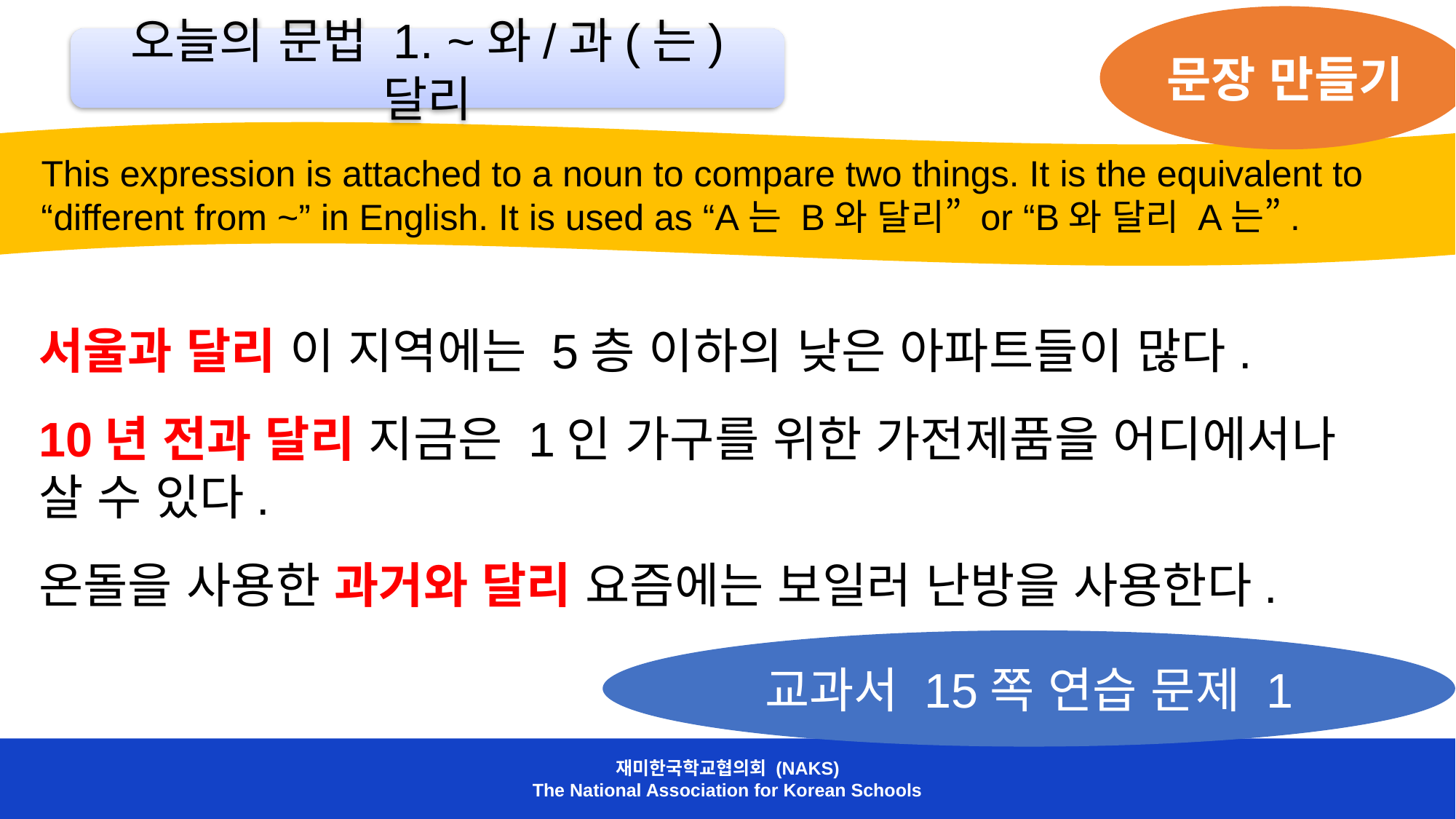

문장 만들기
오늘의 문법 1. ~와/과(는) 달리
   This expression is attached to a noun to compare two things. It is the equivalent to
   “different from ~” in English. It is used as “A는 B와 달리” or “B와 달리 A는”.
서울과 달리 이 지역에는 5층 이하의 낮은 아파트들이 많다.
10년 전과 달리 지금은 1인 가구를 위한 가전제품을 어디에서나
살 수 있다.
온돌을 사용한 과거와 달리 요즘에는 보일러 난방을 사용한다.
교과서 15쪽 연습 문제 1
재미한국학교협의회 (NAKS)
The National Association for Korean Schools